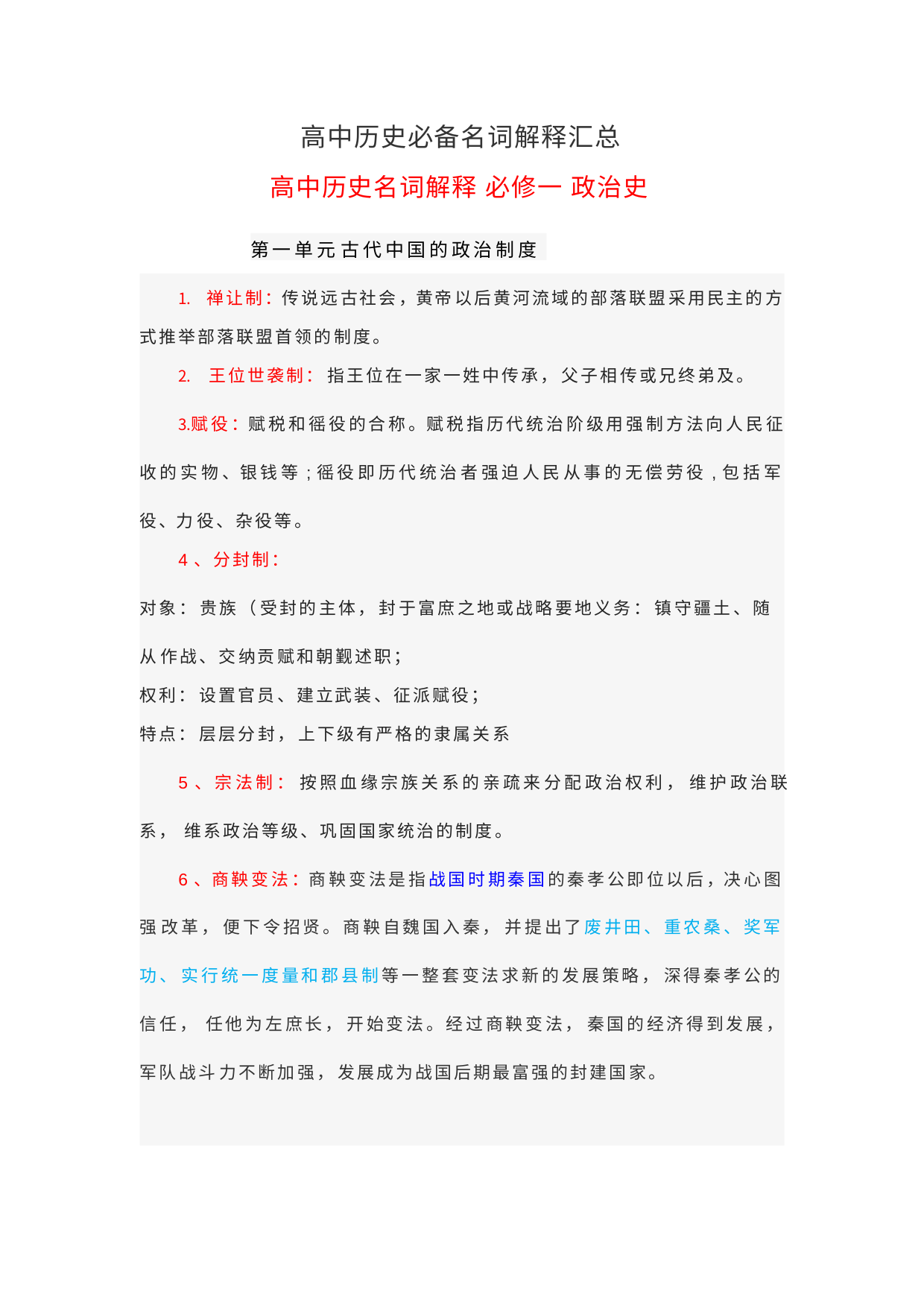

高中历史必备名词解释汇总

高中历史名词解释 必修一 政治史
第一单元 古代中国的政治制度

禅让制：传说远古社会，黄帝以后黄河流域的部落联盟采用民主的方

式推举部落联盟首领的制度。

王位世袭制： 指王位在一家一姓中传承， 父子相传或兄终弟及。
赋役：赋税和徭役的合称。赋税指历代统治阶级用强制方法向人民征 收的实物、银钱等;徭役即历代统治者强迫人民从事的无偿劳役,包括军役、力 役、杂役等。

4、分封制：
对象： 贵族（ 受封的主体， 封于富庶之地或战略要地义务： 镇守疆土、随从 作战、交纳贡赋和朝觐述职；

权利： 设置官员、建立武装、征派赋役；

特点： 层层分封， 上下级有严格的隶属关系
5、宗法制： 按照血缘宗族关系的亲疏来分配政治权利， 维护政治联系，  维系政治等级、巩固国家统治的制度。
6、商鞅变法：商鞅变法是指战国时期秦国的秦孝公即位以后，决心图强 改革， 便下令招贤。商鞅自魏国入秦， 并提出了废井田、重农桑、奖军功、 实行统一度量和郡县制等一整套变法求新的发展策略， 深得秦孝公的信任，  任他为左庶长， 开始变法。经过商鞅变法， 秦国的经济得到发展， 军队战斗 力不断加强， 发展成为战国后期最富强的封建国家。